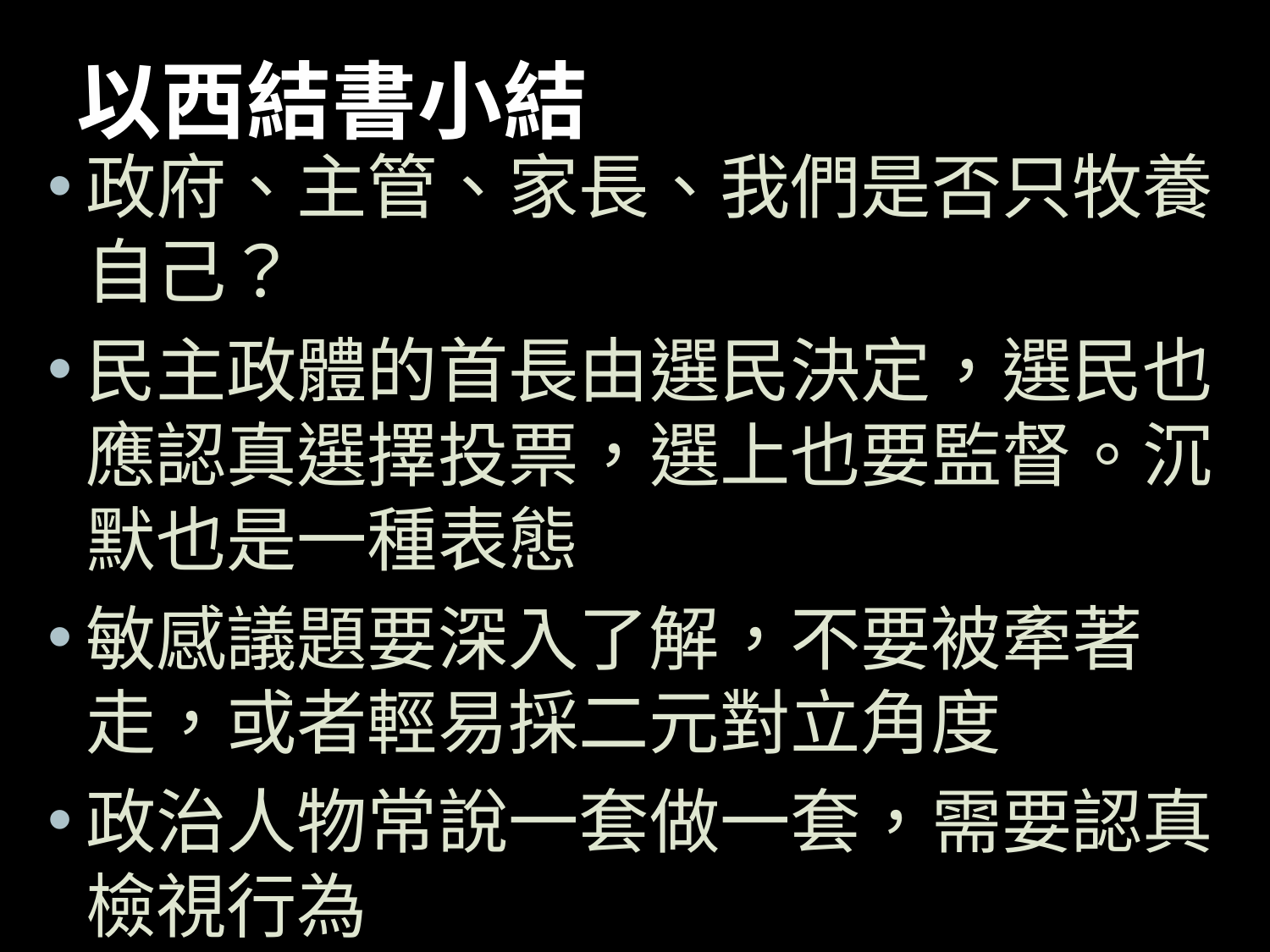

# 以西結書小結
政府、主管、家長、我們是否只牧養自己？
民主政體的首長由選民決定，選民也應認真選擇投票，選上也要監督。沉默也是一種表態
敏感議題要深入了解，不要被牽著走，或者輕易採二元對立角度
政治人物常說一套做一套，需要認真檢視行為